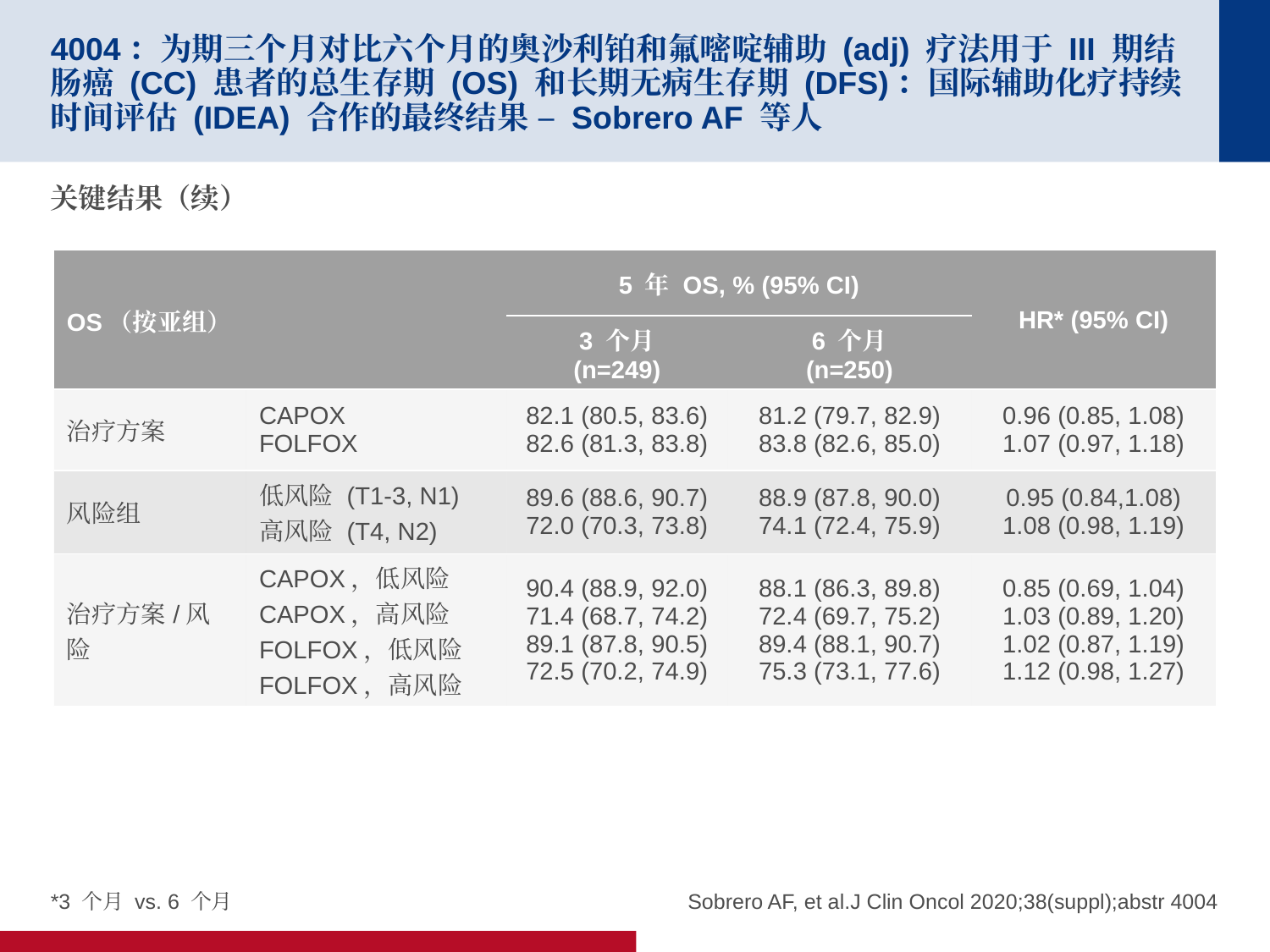

# 4004：为期三个月对比六个月的奥沙利铂和氟嘧啶辅助 (adj) 疗法用于 III 期结肠癌 (CC) 患者的总生存期 (OS) 和长期无病生存期 (DFS)：国际辅助化疗持续时间评估 (IDEA) 合作的最终结果 – Sobrero AF 等人
关键结果（续）

| OS（按亚组） |  | 5 年 OS, % (95% CI) |  | HR\* (95% CI) |
| --- | --- | --- | --- | --- |
|  |  | 3 个月 (n=249) | 6 个月 (n=250) |  |
| 治疗方案 | CAPOX FOLFOX | 82.1 (80.5, 83.6) 82.6 (81.3, 83.8) | 81.2 (79.7, 82.9) 83.8 (82.6, 85.0) | 0.96 (0.85, 1.08) 1.07 (0.97, 1.18) |
| 风险组 | 低风险 (T1-3, N1) 高风险 (T4, N2) | 89.6 (88.6, 90.7) 72.0 (70.3, 73.8) | 88.9 (87.8, 90.0) 74.1 (72.4, 75.9) | 0.95 (0.84,1.08) 1.08 (0.98, 1.19) |
| 治疗方案/风险 | CAPOX，低风险 CAPOX，高风险 FOLFOX，低风险 FOLFOX，高风险 | 90.4 (88.9, 92.0) 71.4 (68.7, 74.2) 89.1 (87.8, 90.5) 72.5 (70.2, 74.9) | 88.1 (86.3, 89.8) 72.4 (69.7, 75.2) 89.4 (88.1, 90.7) 75.3 (73.1, 77.6) | 0.85 (0.69, 1.04) 1.03 (0.89, 1.20) 1.02 (0.87, 1.19) 1.12 (0.98, 1.27) |
*3 个月 vs. 6 个月
Sobrero AF, et al.J Clin Oncol 2020;38(suppl);abstr 4004